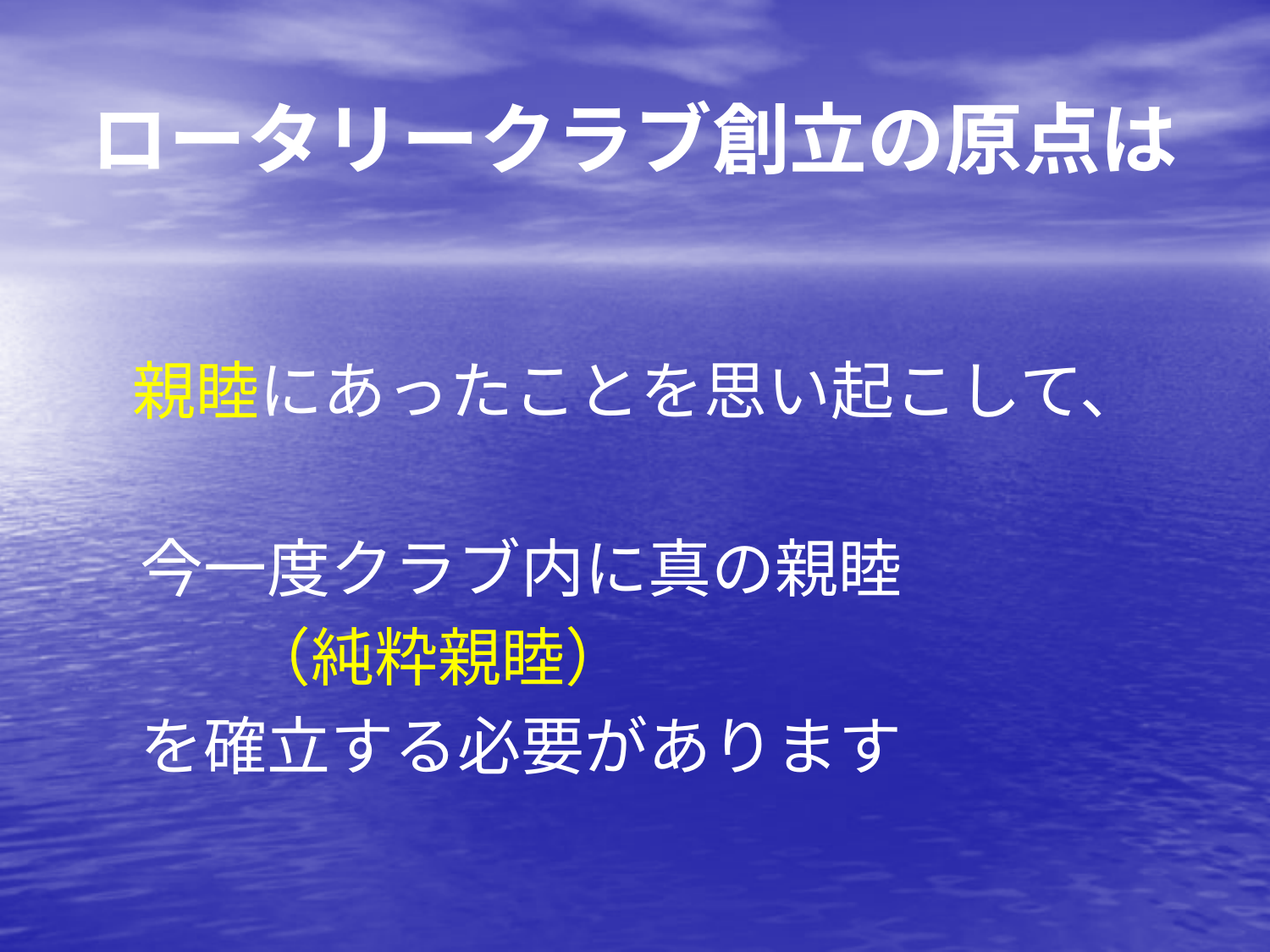

# ロータリークラブ創立の原点は

　親睦にあったことを思い起こして、

　今一度クラブ内に真の親睦
           （純粋親睦）
　を確立する必要があります